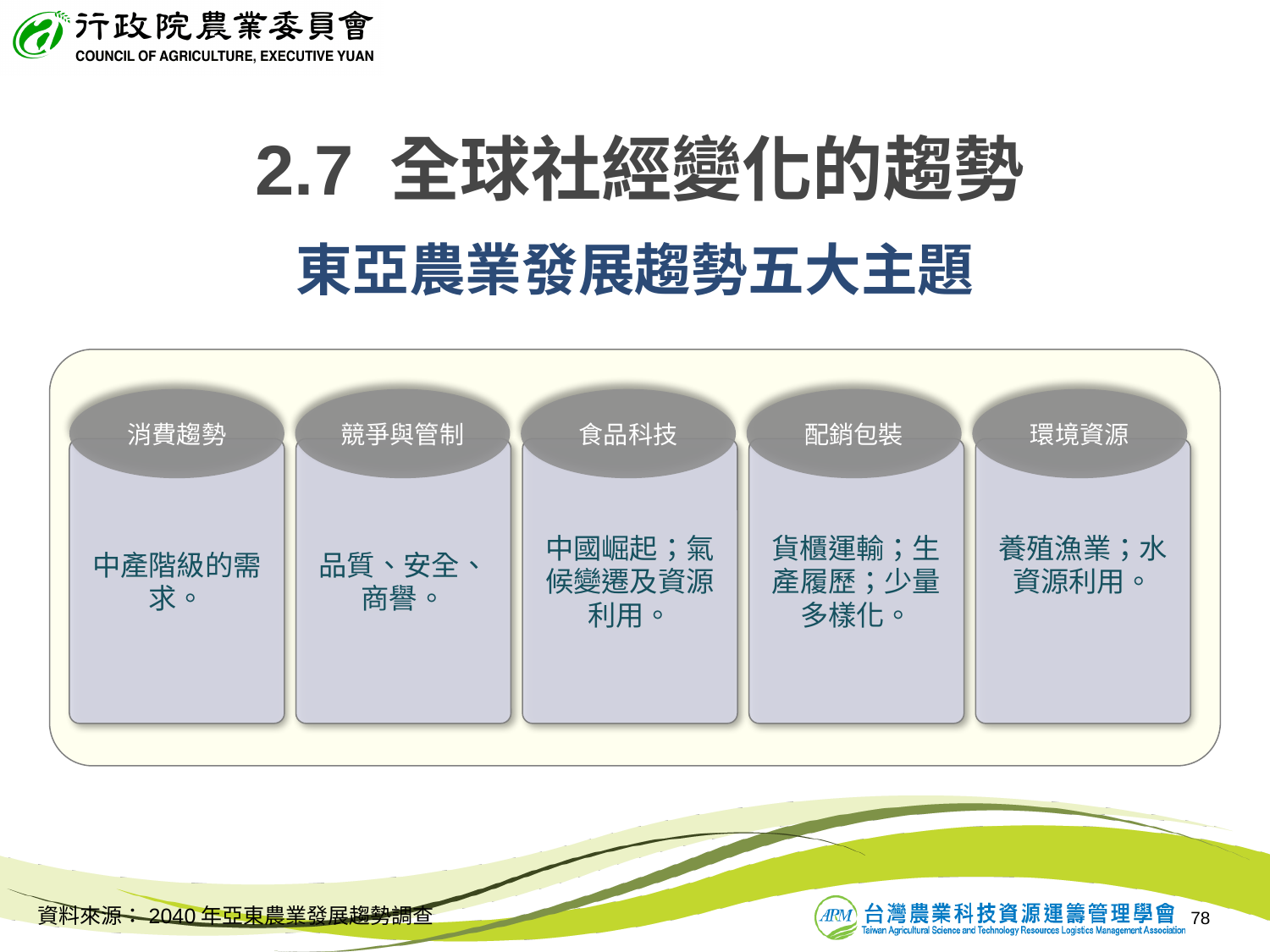

2.7 全球社經變化的趨勢
# 東亞農業發展趨勢五大主題

消費趨勢
競爭與管制
食品科技
配銷包裝
環境資源
中產階級的需求。
品質、安全、商譽。
中國崛起；氣候變遷及資源利用。
貨櫃運輸；生產履歷；少量多樣化。
養殖漁業；水資源利用。

資料來源：2040年亞東農業發展趨勢調查
78